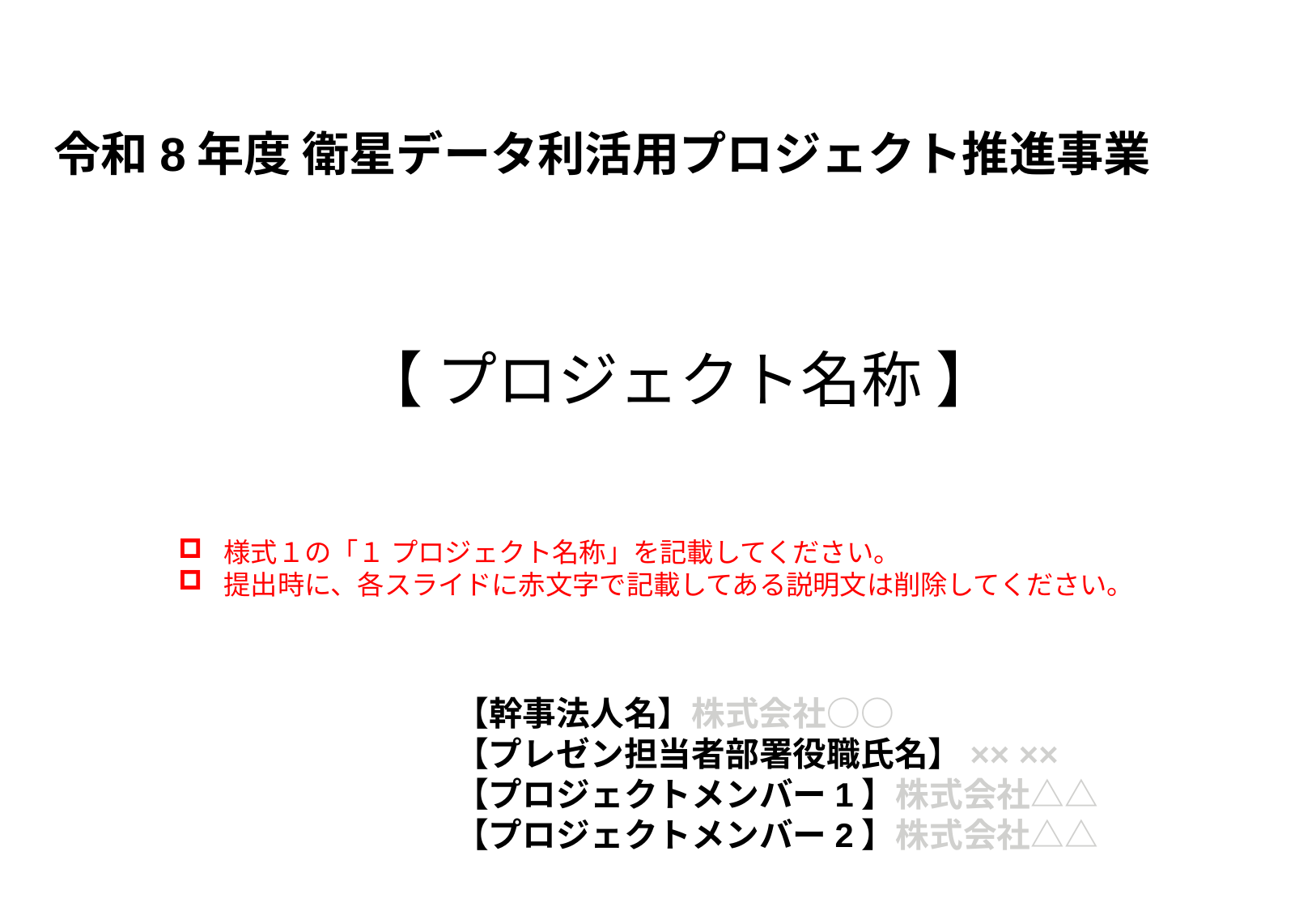

令和8年度 衛星データ利活用プロジェクト推進事業
【 プロジェクト名称 】
様式１の「１ プロジェクト名称」を記載してください。
提出時に、各スライドに赤文字で記載してある説明文は削除してください。
【幹事法人名】株式会社○○
【プレゼン担当者部署役職氏名】×× ××
【プロジェクトメンバー1】株式会社△△
【プロジェクトメンバー2】株式会社△△